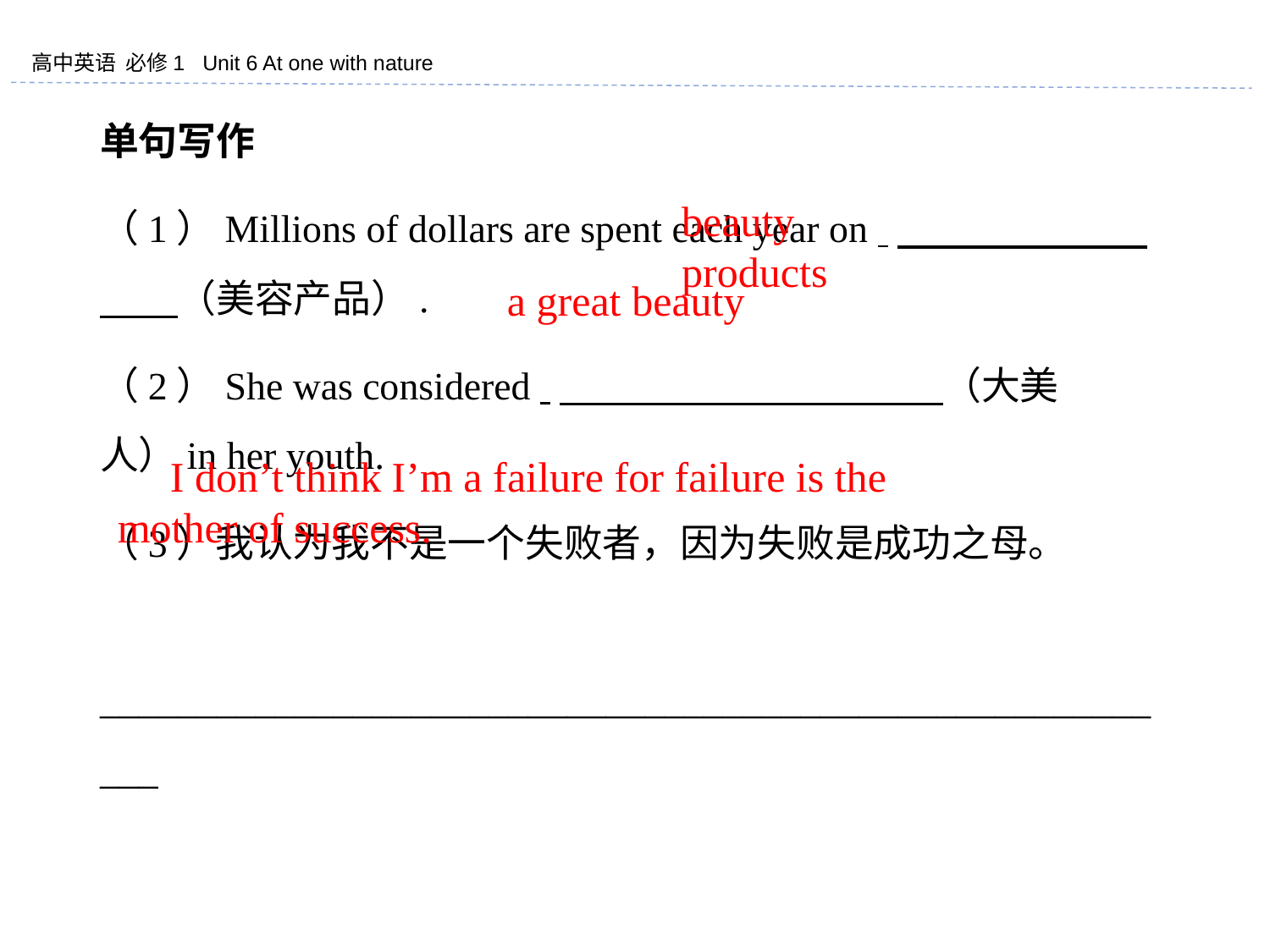

单句写作
（1）Millions of dollars are spent each year on  　　　　  　　　　（美容产品）.
（2）She was considered  　　　　  　　　　  　（大美人）in her youth.
（3）我认为我不是一个失败者，因为失败是成功之母。
　_________________________________________________________

beauty products
　a great beauty
　I don’t think I’m a failure for failure is the mother of success.